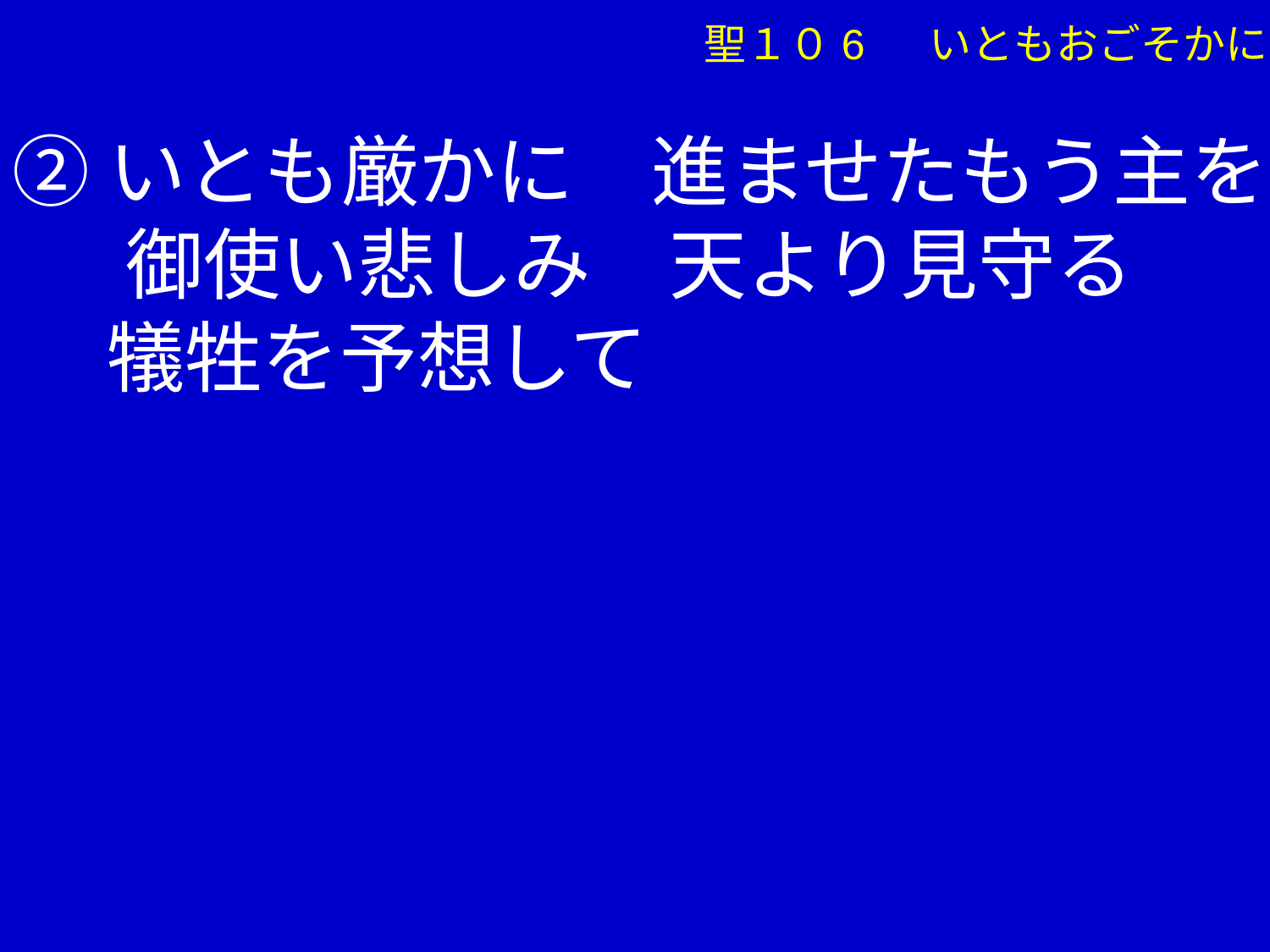

聖１０6 　いともおごそかに
➁いとも厳かに　進ませたもう主を
 　御使い悲しみ　天より見守る
　 犠牲を予想して